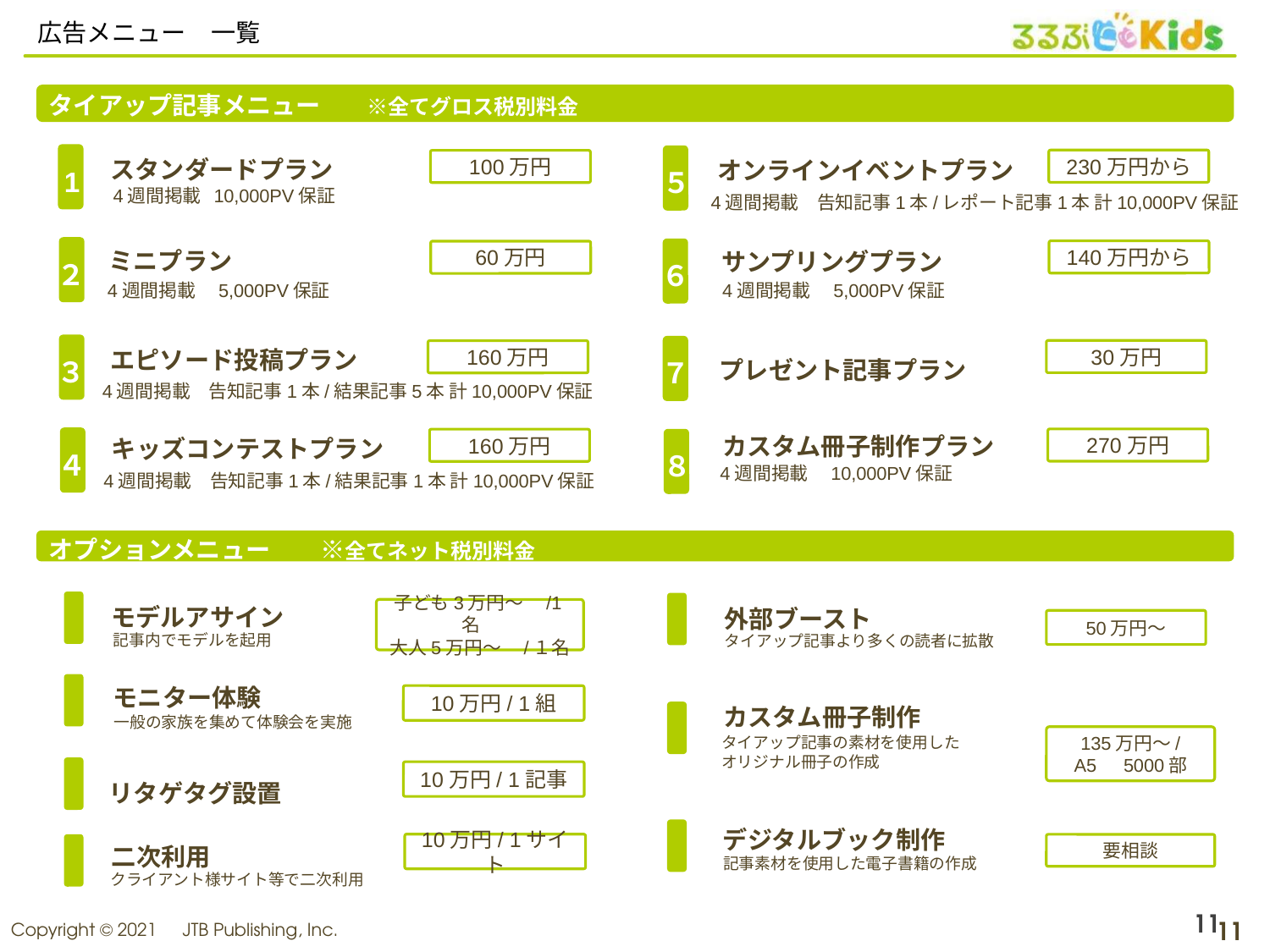

# 広告メニュー　一覧
タイアップ記事メニュー　　※全てグロス税別料金

1
スタンダードプラン
５
オンラインイベントプラン
230万円から
100万円
4週間掲載  10,000PV保証
4週間掲載　告知記事1本/レポート記事1本 計10,000PV保証

ミニプラン
サンプリングプラン
２
140万円から
60万円
６
4週間掲載　5,000PV保証
4週間掲載　5,000PV保証

３
エピソード投稿プラン
７
30万円
160万円
プレゼント記事プラン
4週間掲載　告知記事1本/結果記事5本 計10,000PV保証
カスタム冊子制作プラン
キッズコンテストプラン

270万円
160万円
４
８
4週間掲載　10,000PV保証
4週間掲載　告知記事1本/結果記事1本 計10,000PV保証
オプションメニュー　　※全てネット税別料金

モデルアサイン

外部ブースト
子ども3万円～　/1名
大人5万円～　/１名
50万円～
記事内でモデルを起用
タイアップ記事より多くの読者に拡散
モニター体験

10万円/ 1組
カスタム冊子制作

一般の家族を集めて体験会を実施
タイアップ記事の素材を使用した
オリジナル冊子の作成
135万円～/
A5　5000部

10万円/ 1記事
リタゲタグ設置
デジタルブック制作

二次利用

10万円/ 1サイト
要相談
記事素材を使用した電子書籍の作成
クライアント様サイト等で二次利用
11
11